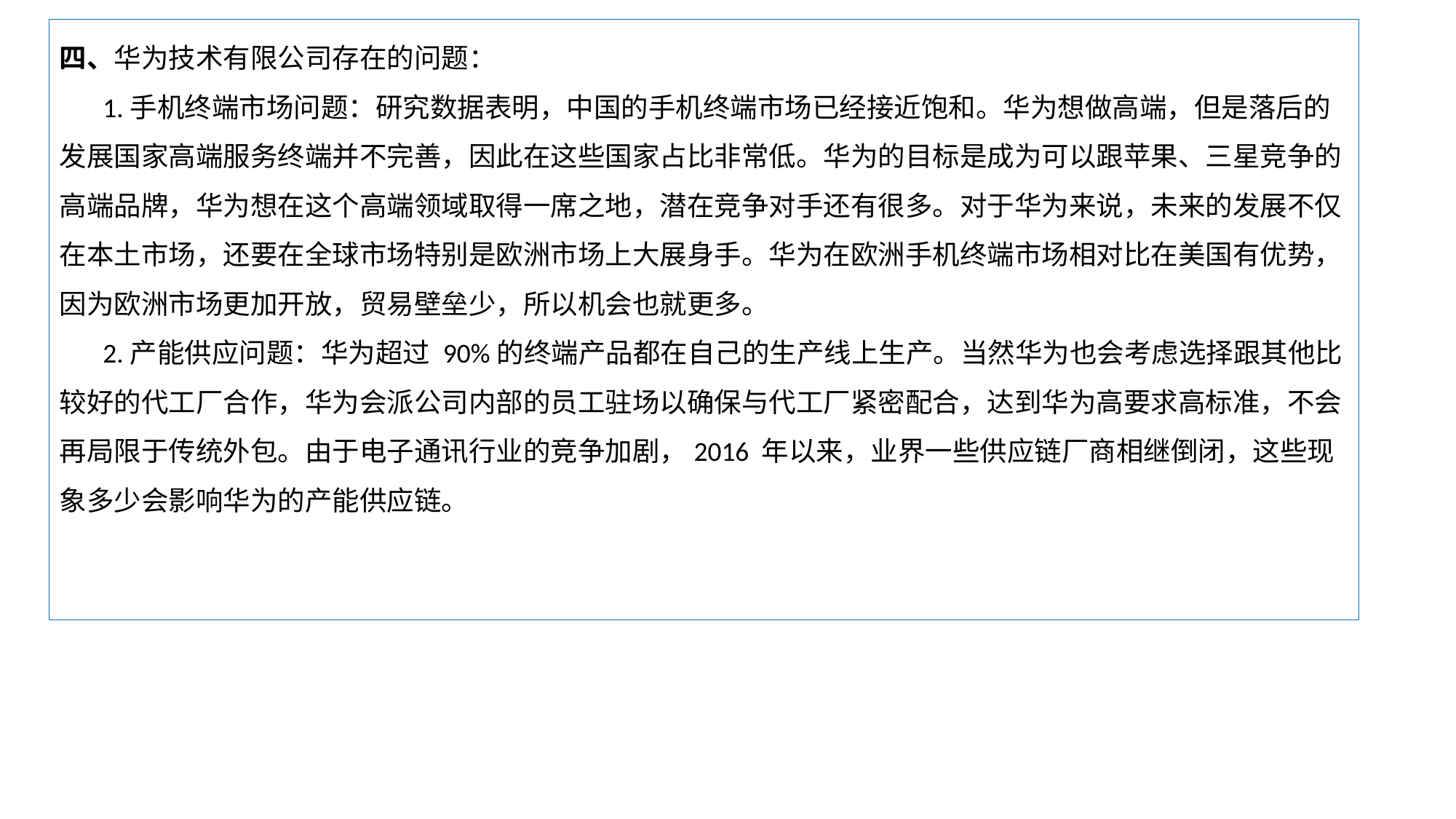

四、华为技术有限公司存在的问题：
       1.手机终端市场问题：研究数据表明，中国的手机终端市场已经接近饱和。华为想做高端，但是落后的发展国家高端服务终端并不完善，因此在这些国家占比非常低。华为的目标是成为可以跟苹果、三星竞争的高端品牌，华为想在这个高端领域取得一席之地，潜在竞争对手还有很多。对于华为来说，未来的发展不仅在本土市场，还要在全球市场特别是欧洲市场上大展身手。华为在欧洲手机终端市场相对比在美国有优势，因为欧洲市场更加开放，贸易壁垒少，所以机会也就更多。
       2.产能供应问题：华为超过 90%的终端产品都在自己的生产线上生产。当然华为也会考虑选择跟其他比较好的代工厂合作，华为会派公司内部的员工驻场以确保与代工厂紧密配合，达到华为高要求高标准，不会再局限于传统外包。由于电子通讯行业的竞争加剧，2016 年以来，业界一些供应链厂商相继倒闭，这些现象多少会影响华为的产能供应链。